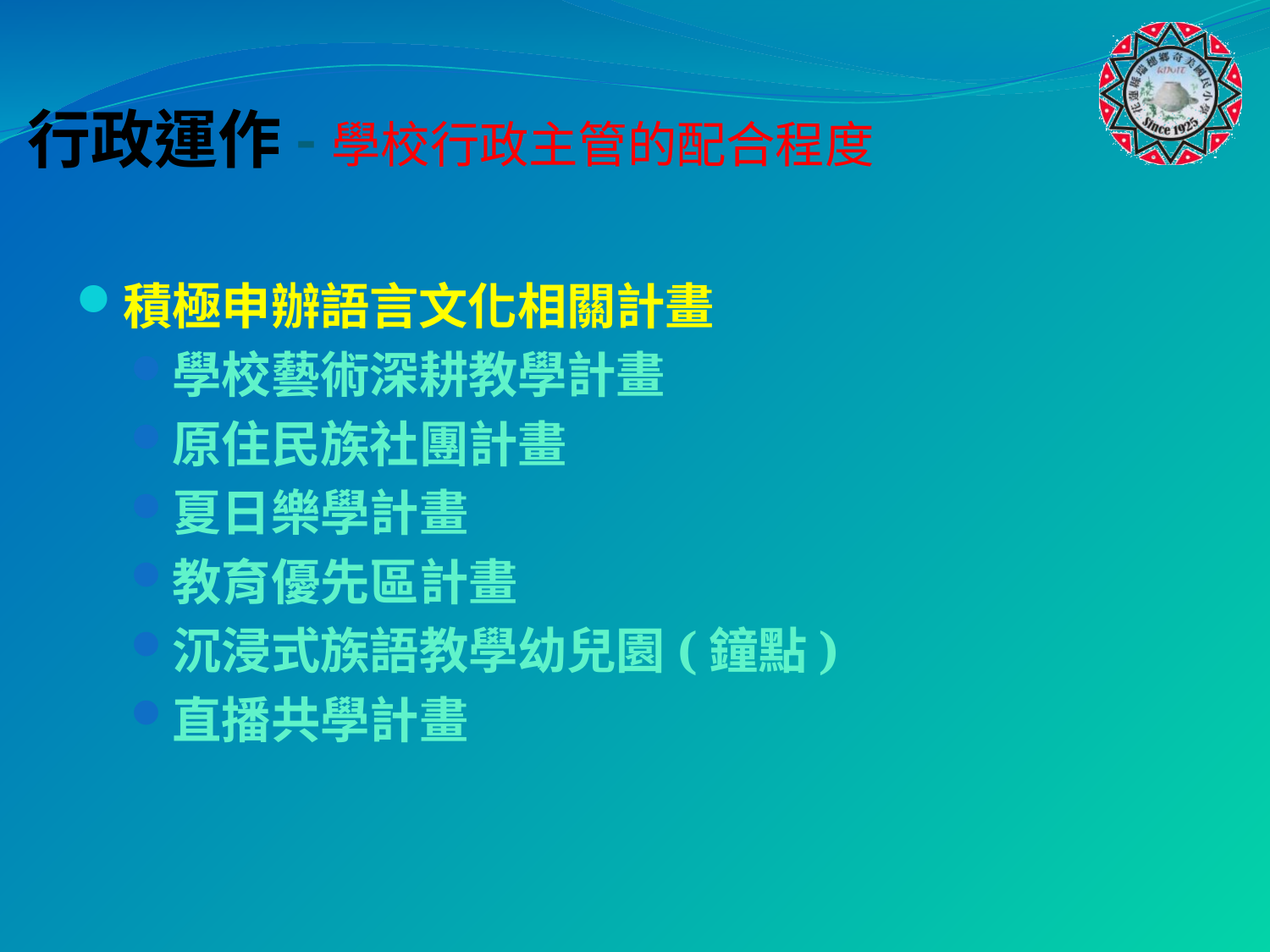

# 行政運作-學校行政主管的配合程度
積極申辦語言文化相關計畫
學校藝術深耕教學計畫
原住民族社團計畫
夏日樂學計畫
教育優先區計畫
沉浸式族語教學幼兒園(鐘點)
直播共學計畫